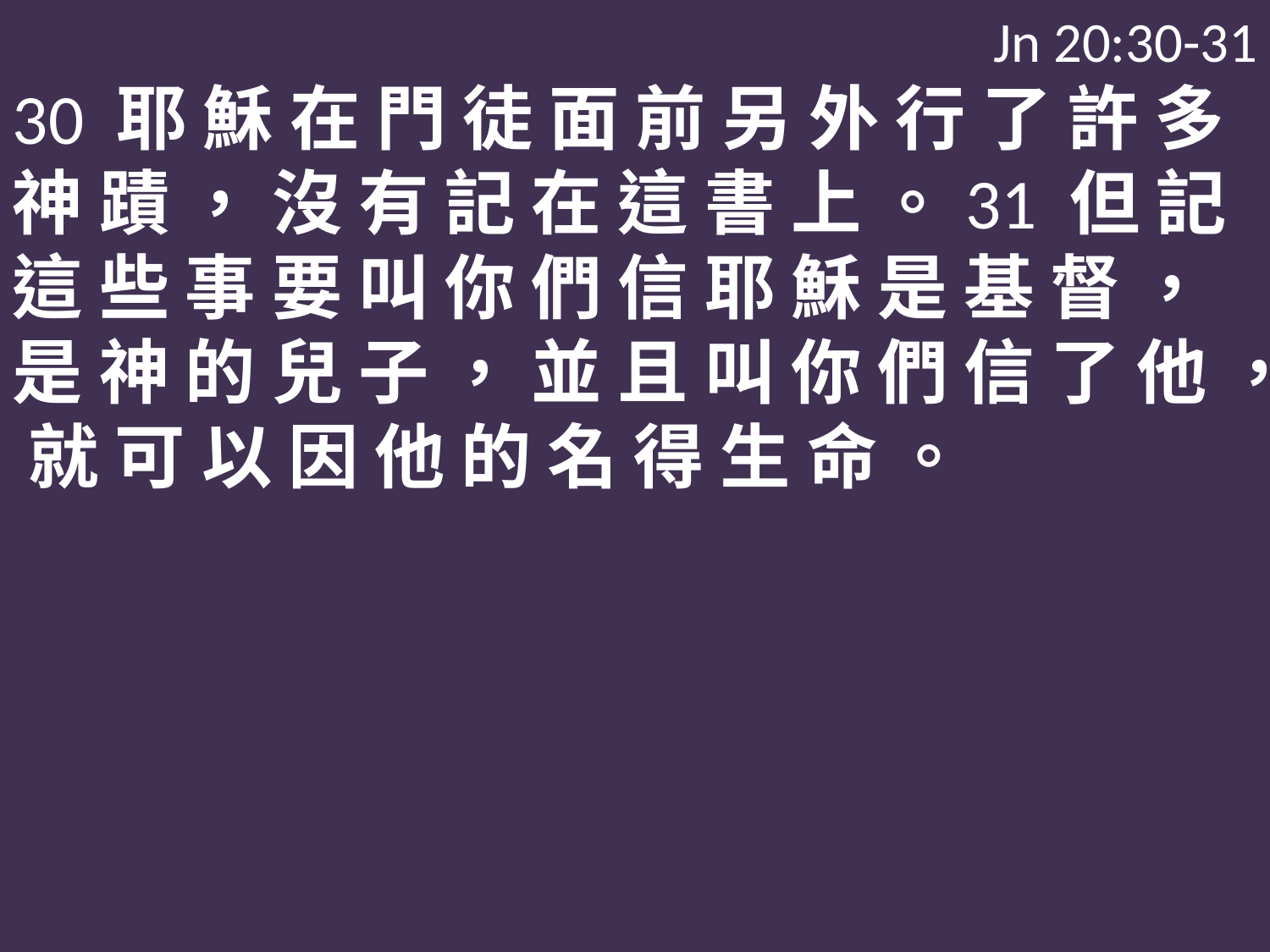

Jn 20:30-31
30 耶 穌 在 門 徒 面 前 另 外 行 了 許 多 神 蹟 ， 沒 有 記 在 這 書 上 。31 但 記 這 些 事 要 叫 你 們 信 耶 穌 是 基 督 ， 是 神 的 兒 子 ， 並 且 叫 你 們 信 了 他 ， 就 可 以 因 他 的 名 得 生 命 。